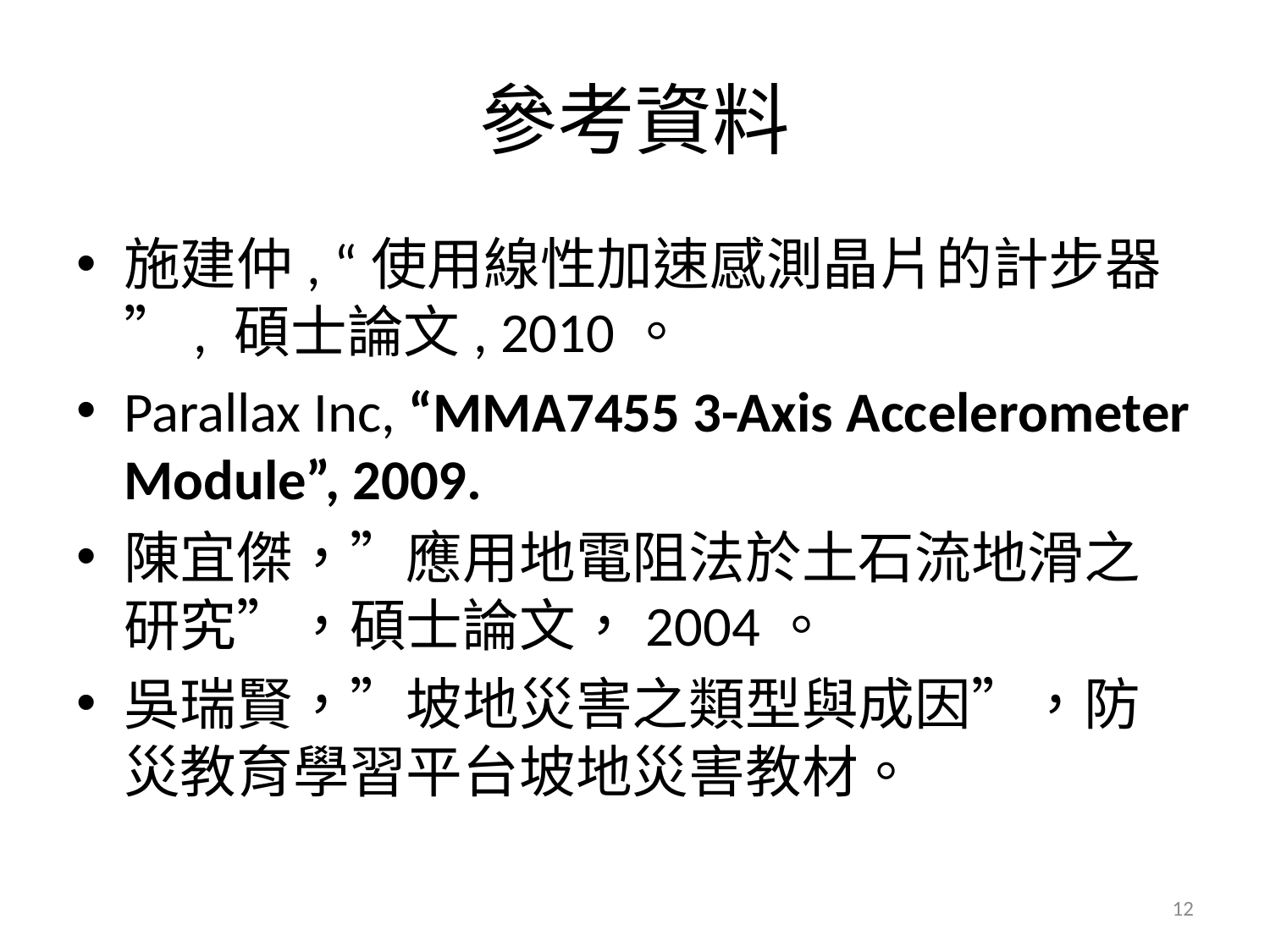

# 參考資料
施建仲, “使用線性加速感測晶片的計步器”, 碩士論文, 2010。
Parallax Inc, “MMA7455 3-Axis Accelerometer Module”, 2009.
陳宜傑，”應用地電阻法於土石流地滑之研究”，碩士論文，2004。
吳瑞賢，”坡地災害之類型與成因”，防災教育學習平台坡地災害教材。

12